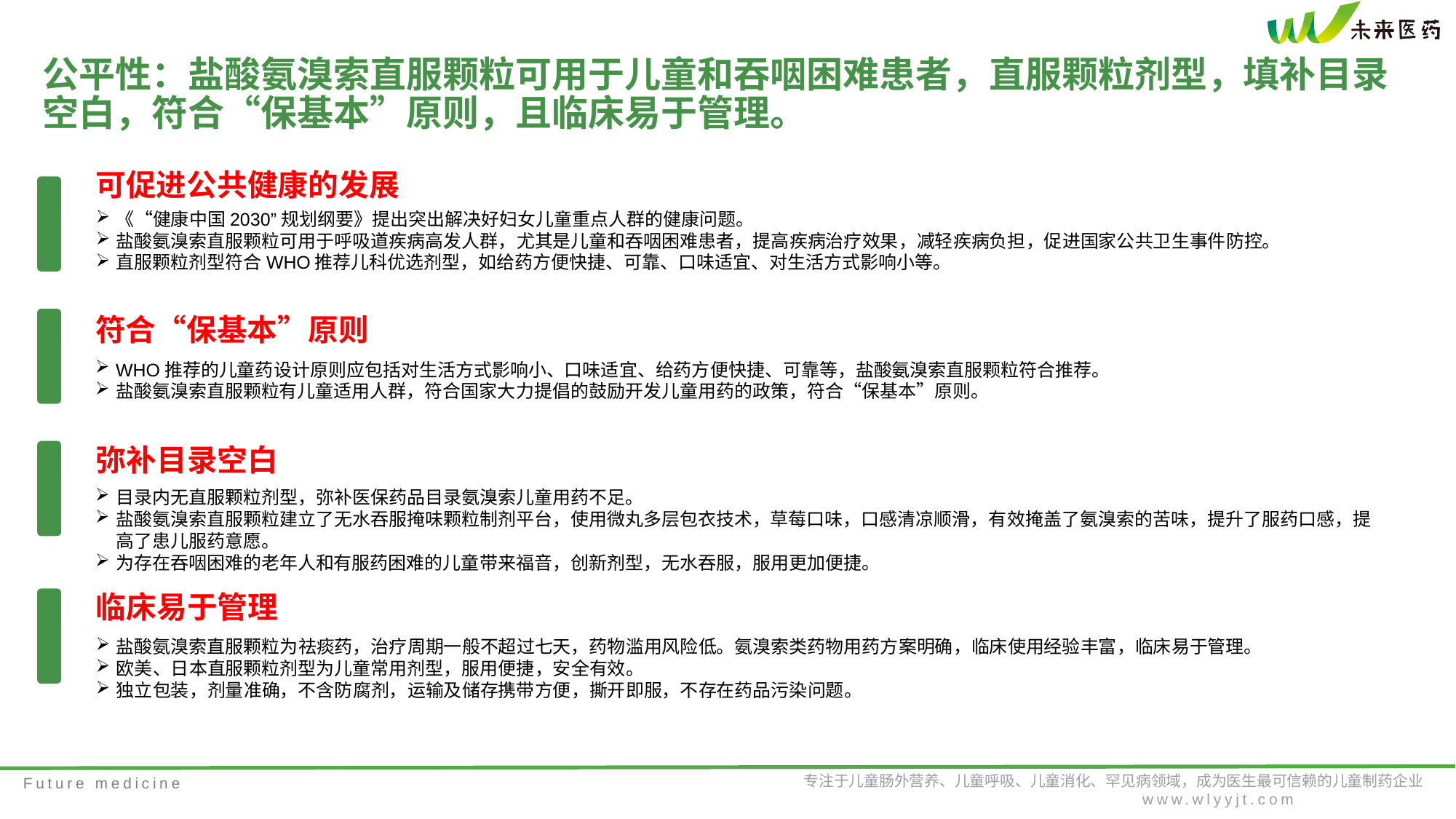

公平性：盐酸氨溴索直服颗粒可用于儿童和吞咽困难患者，直服颗粒剂型，填补目录空白，符合“保基本”原则，且临床易于管理。
可促进公共健康的发展

《“健康中国2030”规划纲要》提出突出解决好妇女儿童重点人群的健康问题。
盐酸氨溴索直服颗粒可用于呼吸道疾病高发人群，尤其是儿童和吞咽困难患者，提⾼疾病治疗效果，减轻疾病负担，促进国家公共卫⽣事件防控。
直服颗粒剂型符合WHO推荐儿科优选剂型，如给药方便快捷、可靠、口味适宜、对生活方式影响小等。

符合“保基本”原则
WHO推荐的儿童药设计原则应包括对生活方式影响小、口味适宜、给药方便快捷、可靠等，盐酸氨溴索直服颗粒符合推荐。
盐酸氨溴索直服颗粒有儿童适用人群，符合国家大力提倡的鼓励开发儿童用药的政策，符合“保基本”原则。

弥补目录空白
目录内无直服颗粒剂型，弥补医保药品目录氨溴索儿童用药不足。
盐酸氨溴索直服颗粒建立了无水吞服掩味颗粒制剂平台，使用微丸多层包衣技术，草莓口味，口感清凉顺滑，有效掩盖了氨溴索的苦味，提升了服药口感，提高了患儿服药意愿。
为存在吞咽困难的老年人和有服药困难的儿童带来福音，创新剂型，无水吞服，服用更加便捷。
临床易于管理

盐酸氨溴索直服颗粒为祛痰药，治疗周期一般不超过七天，药物滥用风险低。氨溴索类药物用药方案明确，临床使用经验丰富，临床易于管理。
欧美、日本直服颗粒剂型为儿童常用剂型，服用便捷，安全有效。
独立包装，剂量准确，不含防腐剂，运输及储存携带方便，撕开即服，不存在药品污染问题。